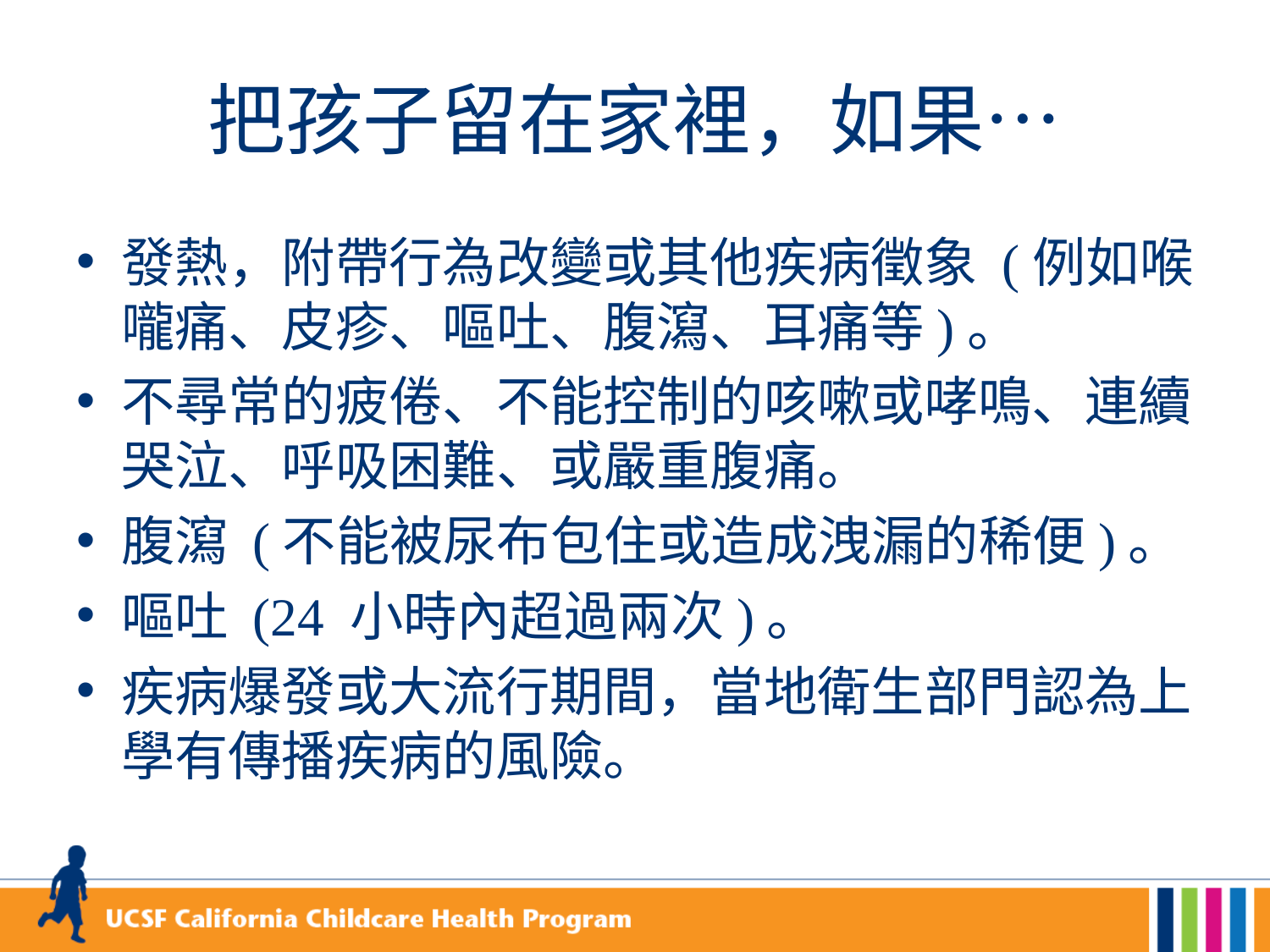

# 把孩子留在家裡，如果…
發熱，附帶行為改變或其他疾病徵象 (例如喉嚨痛、皮疹、嘔吐、腹瀉、耳痛等)。
不尋常的疲倦、不能控制的咳嗽或哮鳴、連續哭泣、呼吸困難、或嚴重腹痛。
腹瀉 (不能被尿布包住或造成洩漏的稀便)。
嘔吐 (24 小時內超過兩次)。
疾病爆發或大流行期間，當地衛生部門認為上學有傳播疾病的風險。